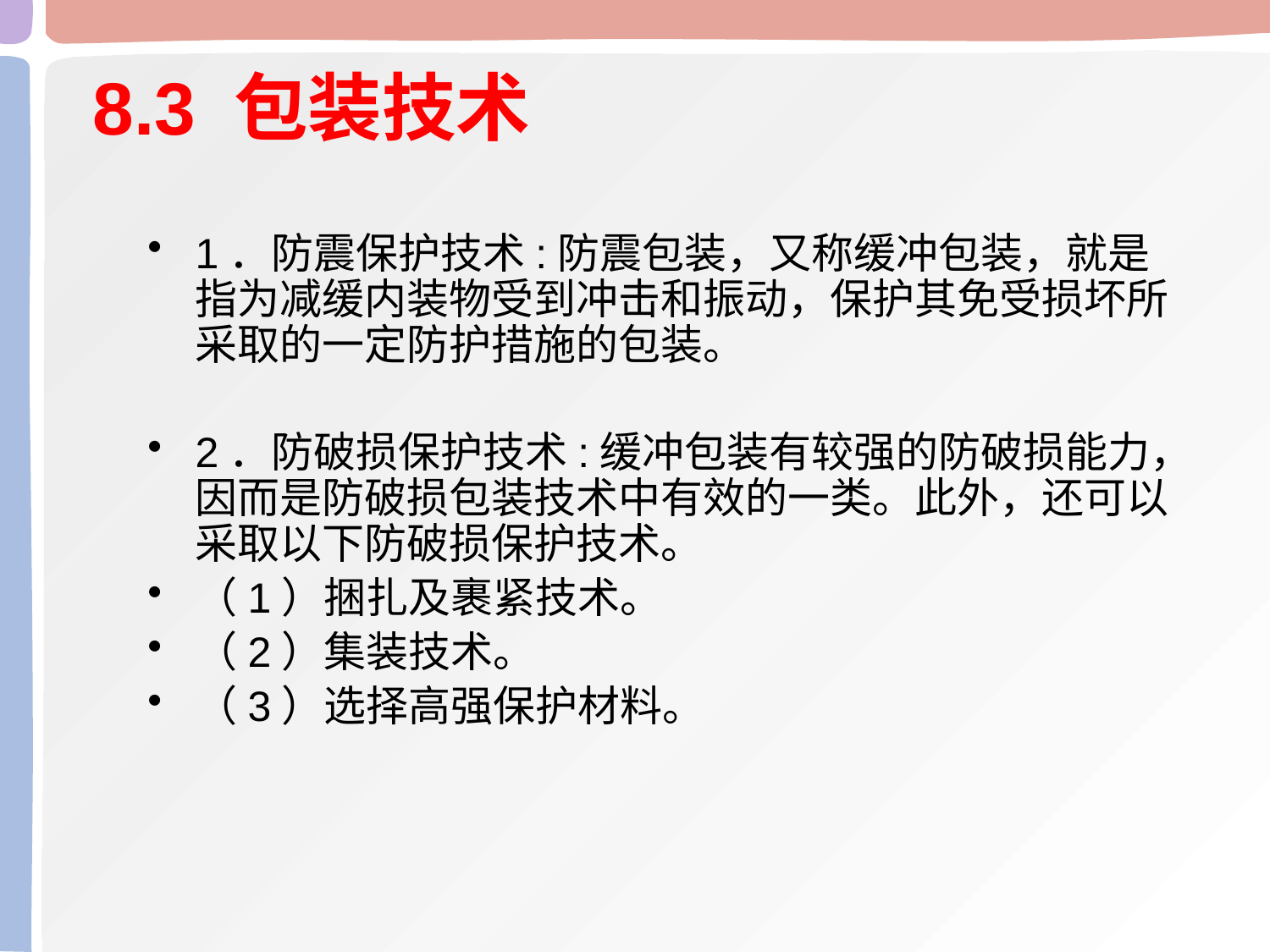

# 8.3 包装技术

1．防震保护技术:防震包装，又称缓冲包装，就是指为减缓内装物受到冲击和振动，保护其免受损坏所采取的一定防护措施的包装。

2．防破损保护技术:缓冲包装有较强的防破损能力，因而是防破损包装技术中有效的一类。此外，还可以采取以下防破损保护技术。
（1）捆扎及裹紧技术。
（2）集装技术。
（3）选择高强保护材料。